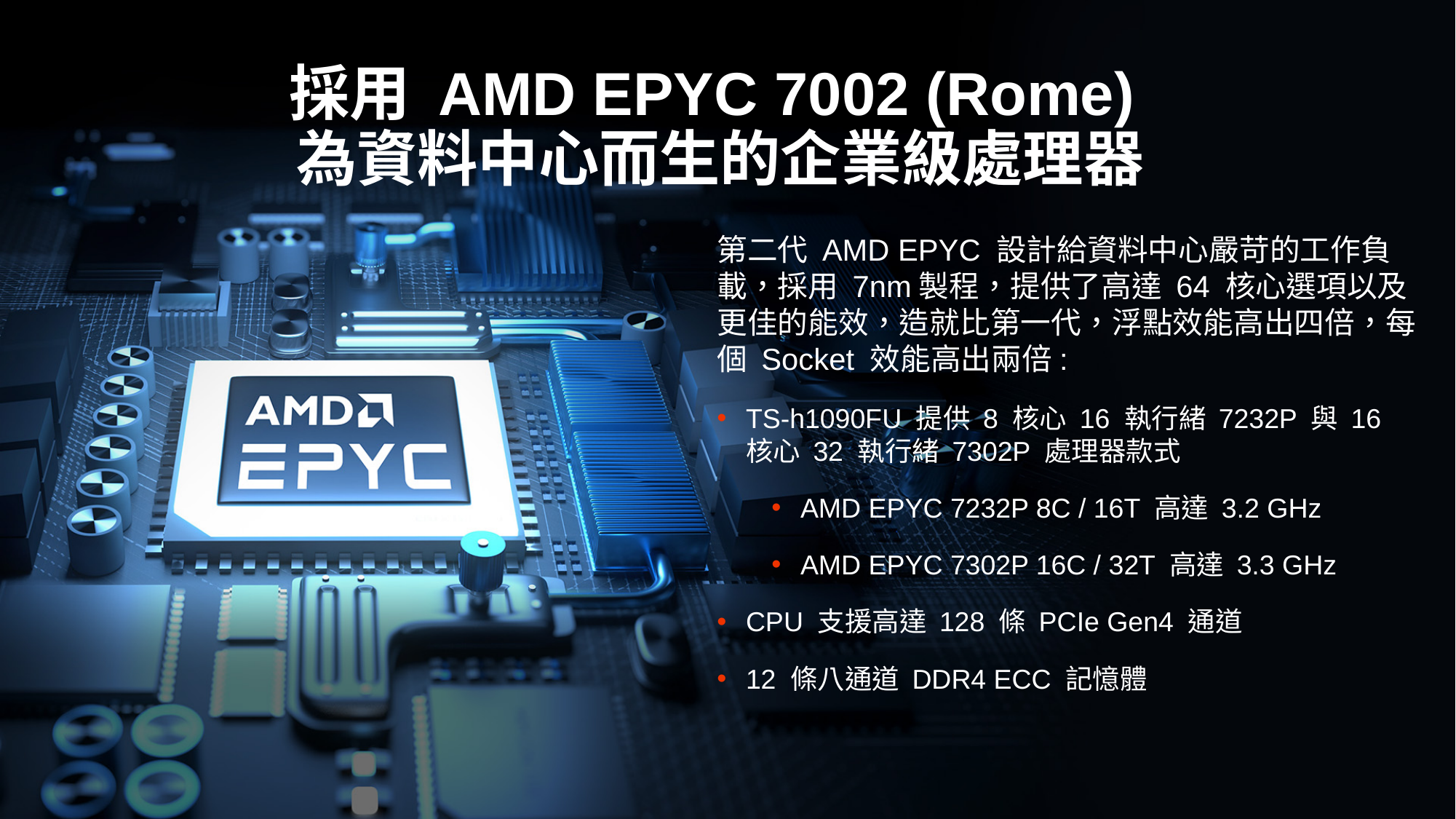

採用 AMD EPYC 7002 (Rome)
為資料中心而生的企業級處理器
第二代 AMD EPYC 設計給資料中心嚴苛的工作負載，採用 7nm製程，提供了高達 64 核心選項以及更佳的能效，造就比第一代，浮點效能高出四倍，每個 Socket 效能高出兩倍:
TS-h1090FU 提供 8 核心 16 執行緒 7232P 與 16 核心 32 執行緒 7302P 處理器款式
AMD EPYC 7232P 8C / 16T 高達 3.2 GHz
AMD EPYC 7302P 16C / 32T 高達 3.3 GHz
CPU 支援高達 128 條 PCIe Gen4 通道
12 條八通道 DDR4 ECC 記憶體